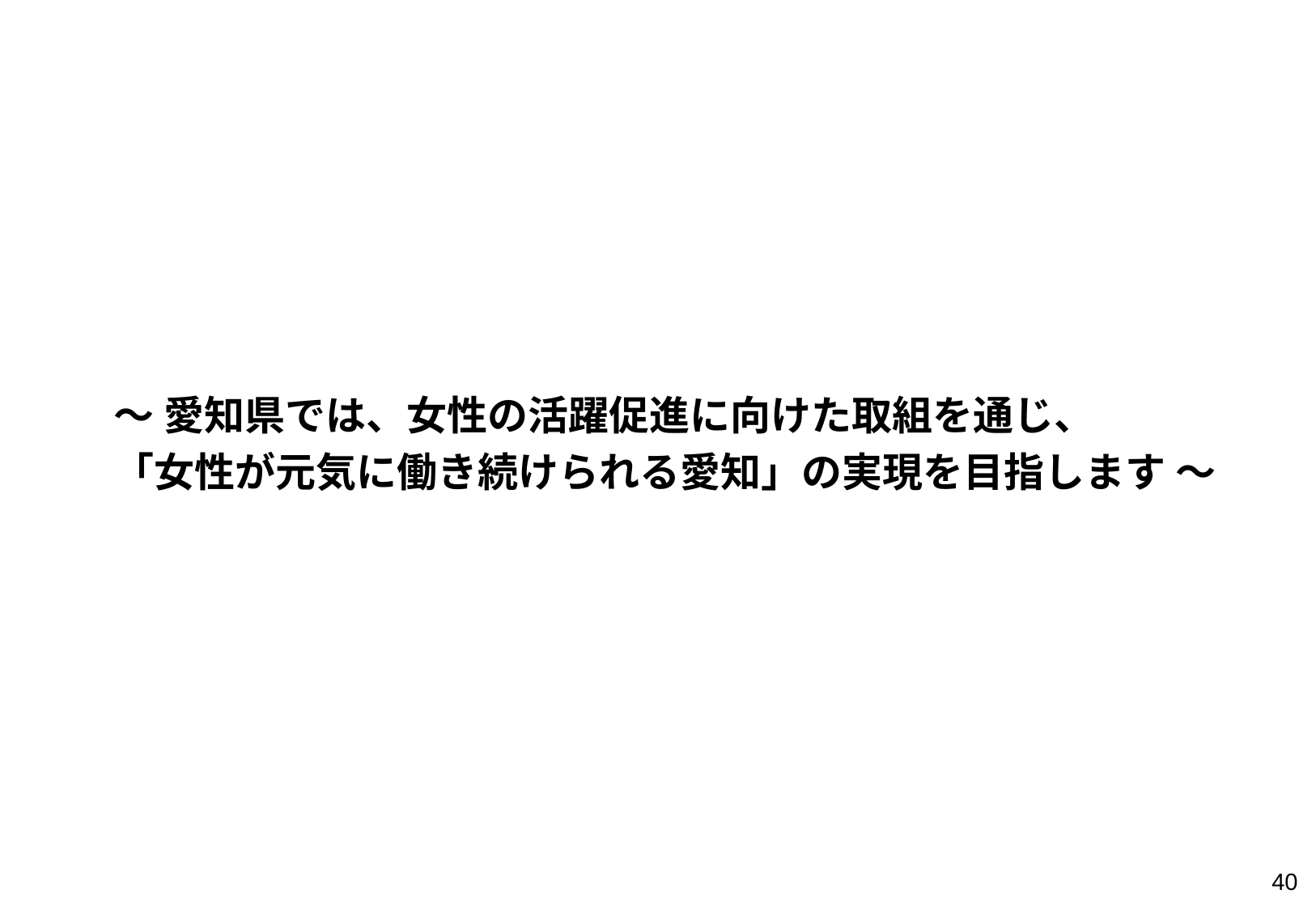

～ 愛知県では、女性の活躍促進に向けた取組を通じ、
「女性が元気に働き続けられる愛知」の実現を目指します ～

40